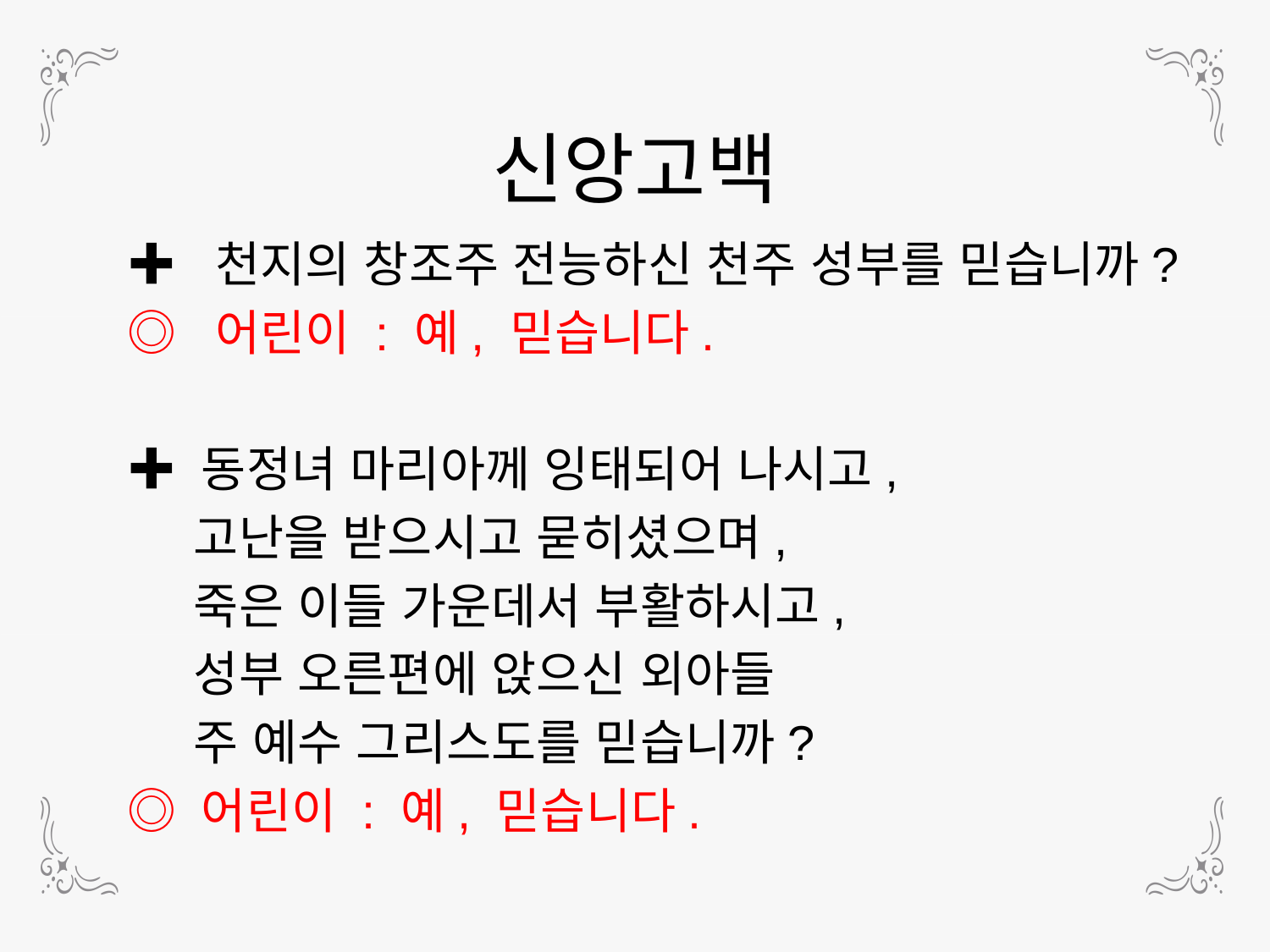

신앙고백
✚  천지의 창조주 전능하신 천주 성부를 믿습니까?
◎  어린이 : 예, 믿습니다.

✚ 동정녀 마리아께 잉태되어 나시고,
    고난을 받으시고 묻히셨으며,
    죽은 이들 가운데서 부활하시고,
    성부 오른편에 앉으신 외아들
    주 예수 그리스도를 믿습니까?
◎ 어린이 : 예, 믿습니다.